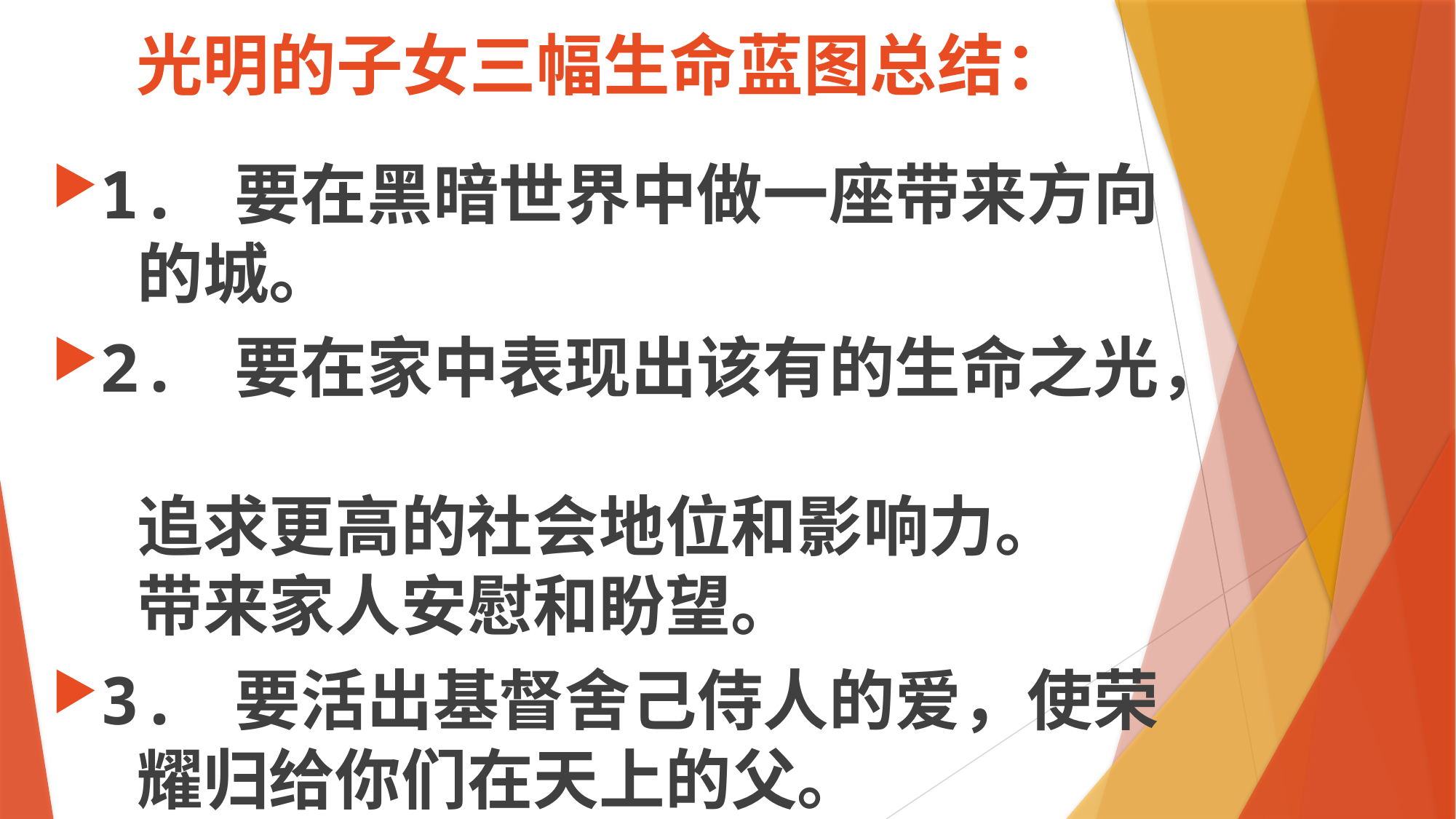

# 光明的子女三幅生命蓝图总结：
1. 要在黑暗世界中做一座带来方向
   的城。
2. 要在家中表现出该有的生命之光，
   追求更高的社会地位和影响力。
   带来家人安慰和盼望。
3. 要活出基督舍己侍人的爱，使荣
   耀归给你们在天上的父。